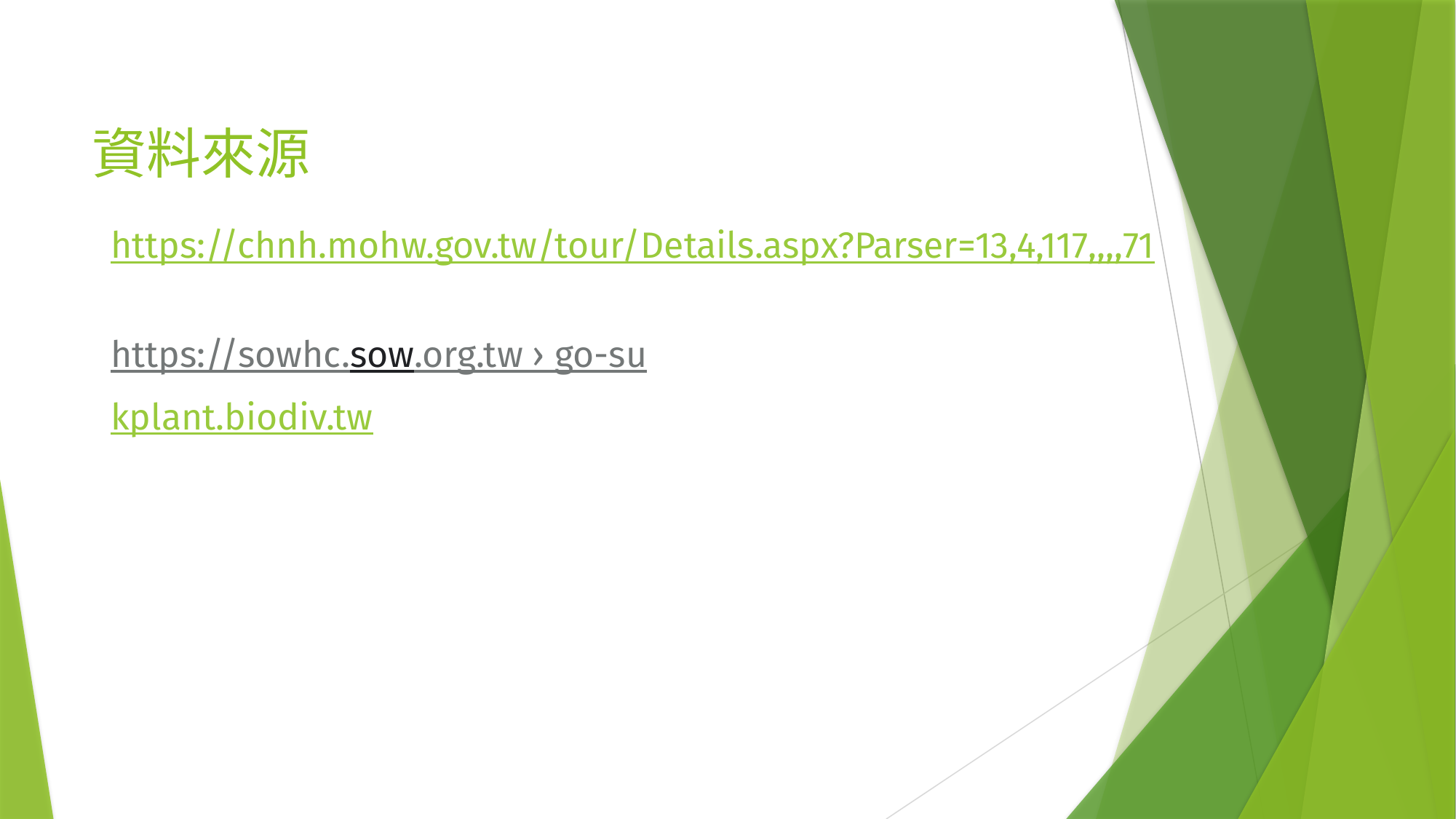

# 資料來源
https://chnh.mohw.gov.tw/tour/Details.aspx?Parser=13,4,117,,,,71

https://sowhc.sow.org.tw › go-su
kplant.biodiv.tw